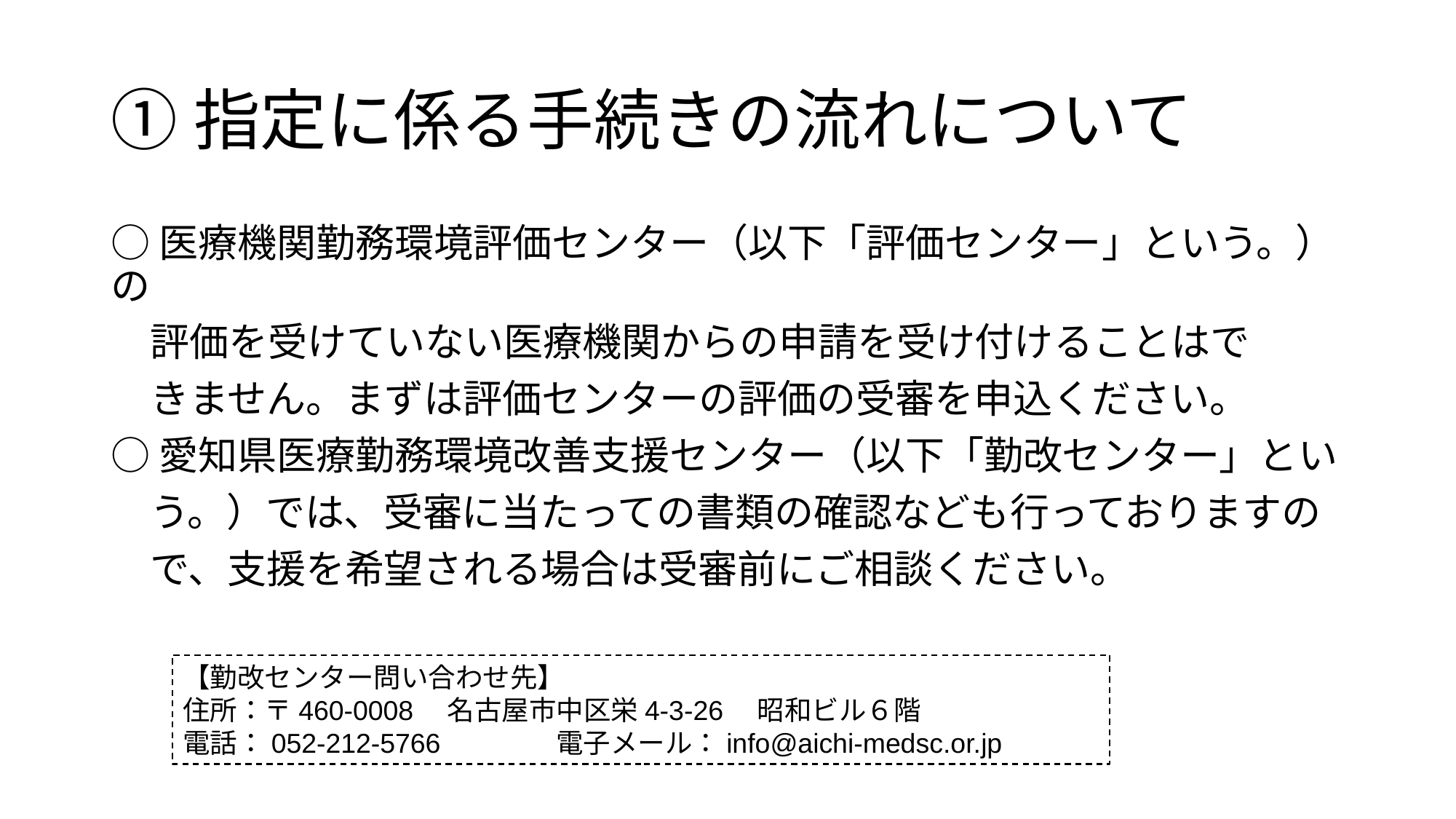

# ①指定に係る手続きの流れについて
○医療機関勤務環境評価センター（以下「評価センター」という。）の
　評価を受けていない医療機関からの申請を受け付けることはで
　きません。まずは評価センターの評価の受審を申込ください。
○愛知県医療勤務環境改善支援センター（以下「勤改センター」とい
　う。）では、受審に当たっての書類の確認なども行っておりますの
　で、支援を希望される場合は受審前にご相談ください。
【勤改センター問い合わせ先】
住所：〒460-0008　名古屋市中区栄4-3-26　昭和ビル６階
電話：052-212-5766　　　　電子メール：info@aichi-medsc.or.jp